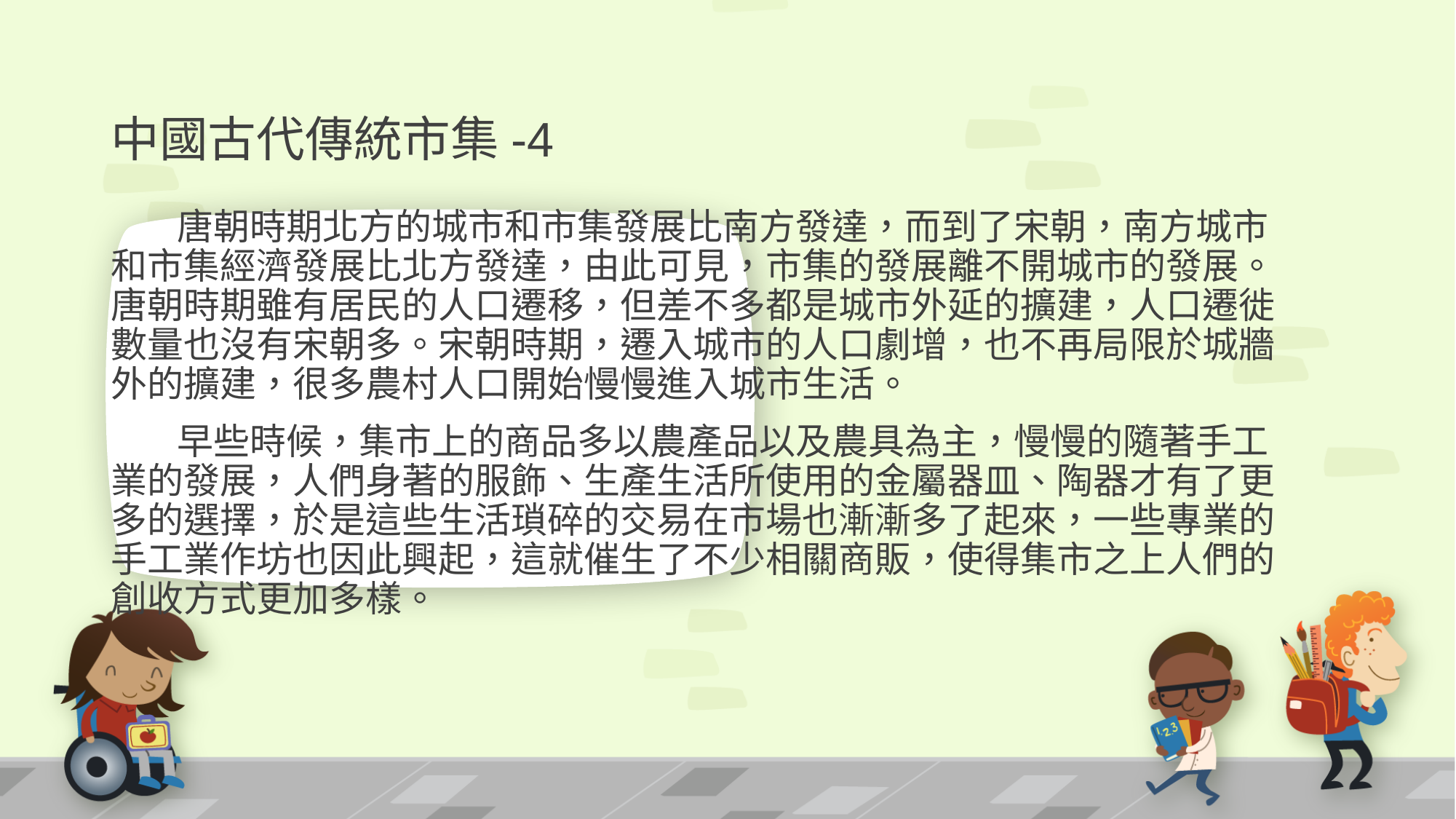

# 中國古代傳統市集-4
       唐朝時期北方的城市和市集發展比南方發達，而到了宋朝，南方城市和市集經濟發展比北方發達，由此可見，市集的發展離不開城市的發展。唐朝時期雖有居民的人口遷移，但差不多都是城市外延的擴建，人口遷徙數量也沒有宋朝多。宋朝時期，遷入城市的人口劇增，也不再局限於城牆外的擴建，很多農村人口開始慢慢進入城市生活。
       早些時候，集市上的商品多以農產品以及農具為主，慢慢的隨著手工業的發展，人們身著的服飾、生產生活所使用的金屬器皿、陶器才有了更多的選擇，於是這些生活瑣碎的交易在市場也漸漸多了起來，一些專業的手工業作坊也因此興起，這就催生了不少相關商販，使得集市之上人們的創收方式更加多樣。